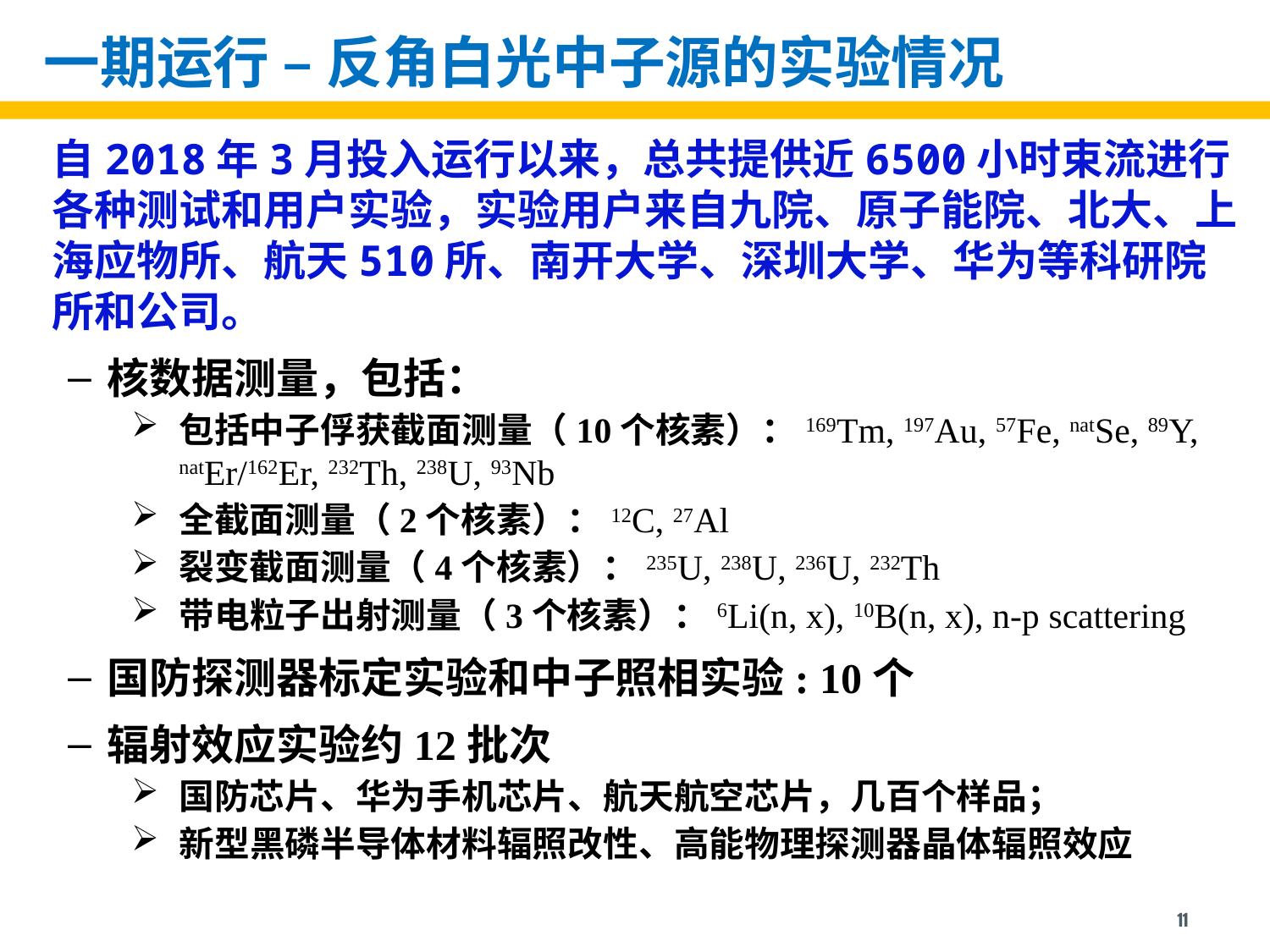

一期运行 – 反角白光中子源的实验情况

 自2018年3月投入运行以来，总共提供近6500小时束流进行各种测试和用户实验，实验用户来自九院、原子能院、北大、上海应物所、航天510所、南开大学、深圳大学、华为等科研院所和公司。
核数据测量，包括：
包括中子俘获截面测量（10个核素）：169Tm, 197Au, 57Fe, natSe, 89Y, natEr/162Er, 232Th, 238U, 93Nb
全截面测量（2个核素）：12C, 27Al
裂变截面测量（4个核素）：235U, 238U, 236U, 232Th
带电粒子出射测量（3个核素）：6Li(n, x), 10B(n, x), n-p scattering
国防探测器标定实验和中子照相实验: 10个
辐射效应实验约12批次
国防芯片、华为手机芯片、航天航空芯片，几百个样品；
新型黑磷半导体材料辐照改性、高能物理探测器晶体辐照效应

11